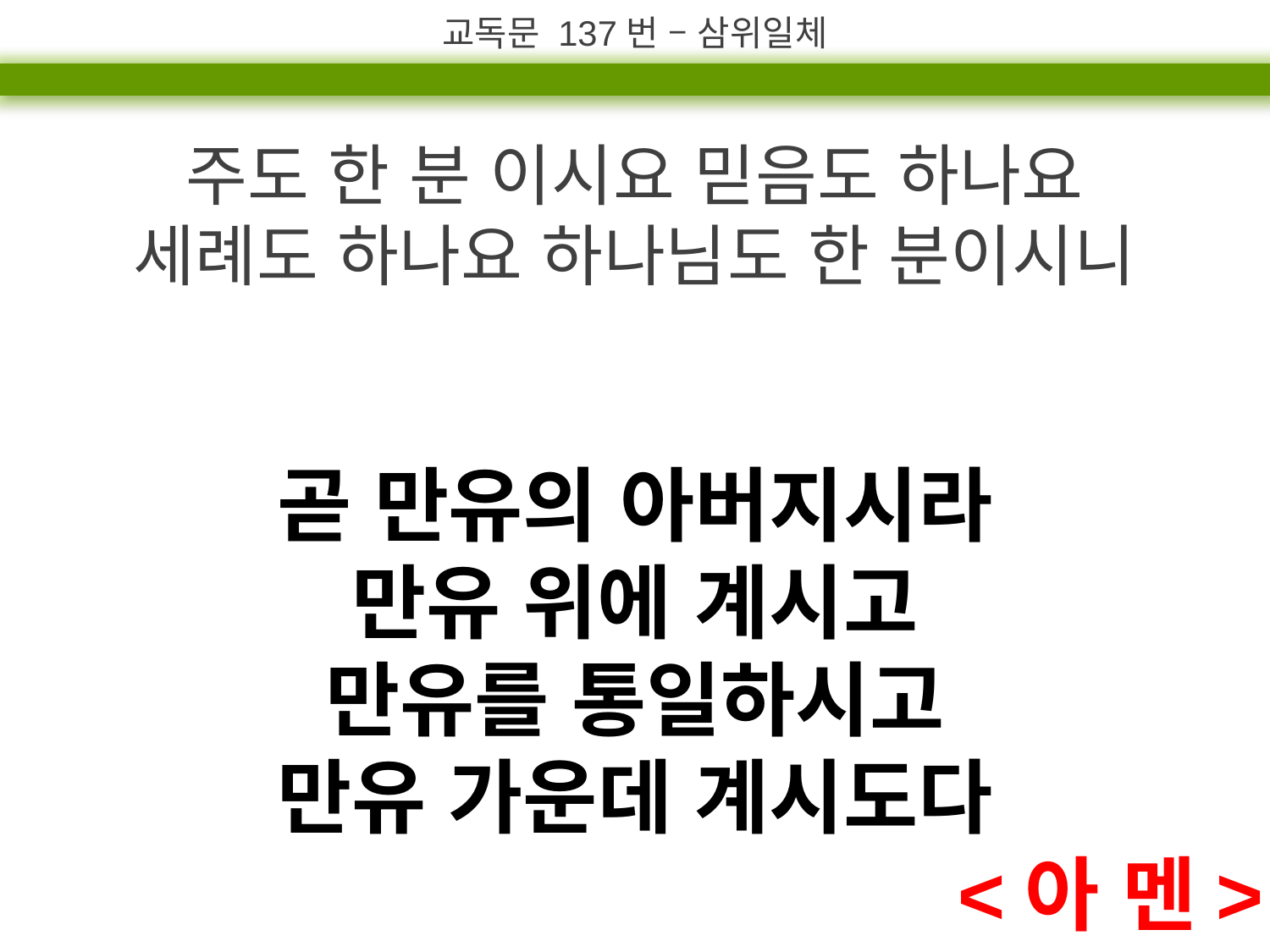

교독문 137번 – 삼위일체

주도 한 분 이시요 믿음도 하나요
세례도 하나요 하나님도 한 분이시니
곧 만유의 아버지시라
만유 위에 계시고
만유를 통일하시고
만유 가운데 계시도다
<아 멘>